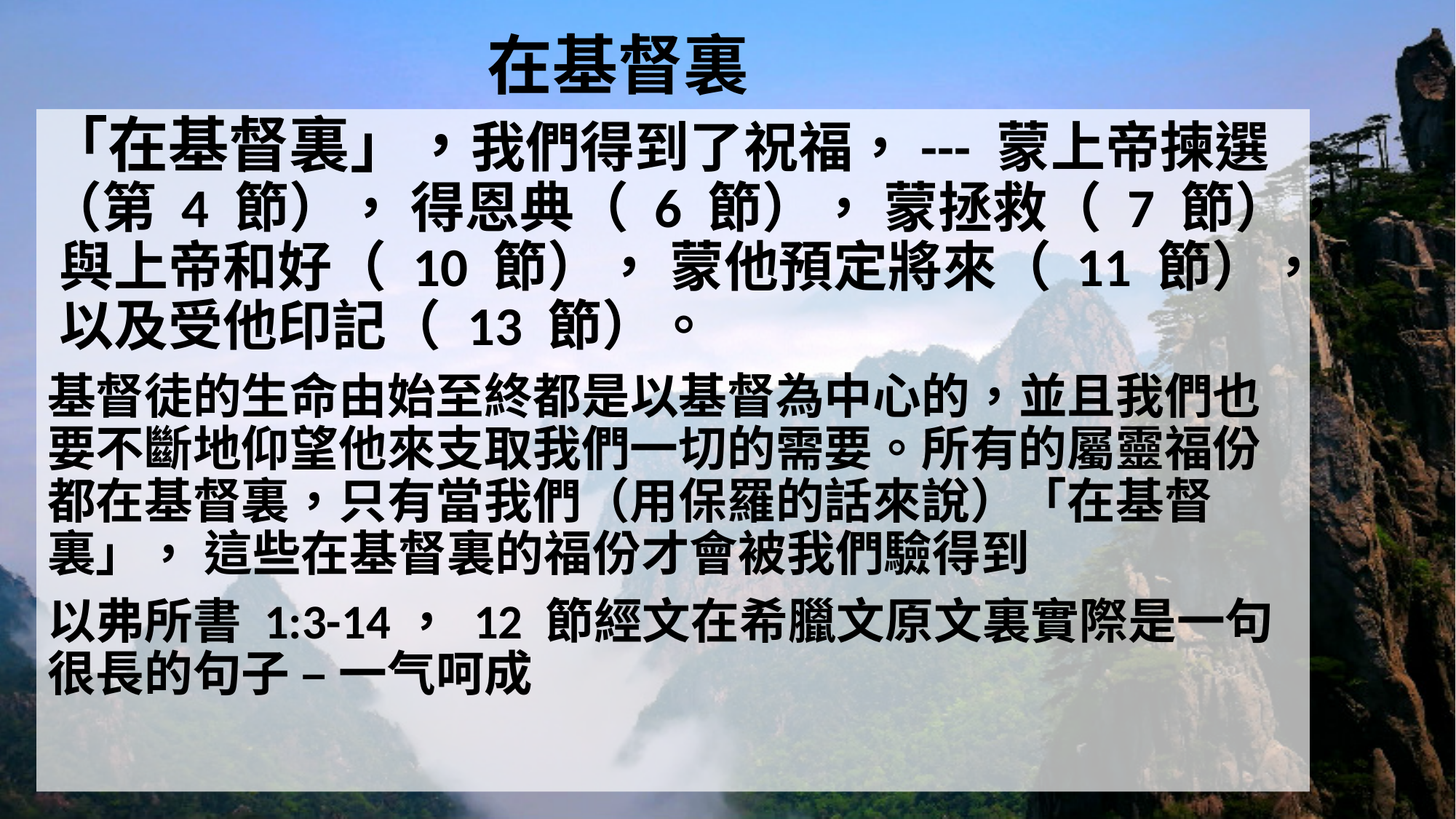

# 在基督裏
「在基督裏」，我們得到了祝福，--- 蒙上帝揀選（第 4 節）， 得恩典（ 6 節）， 蒙拯救（ 7 節）， 與上帝和好（ 10 節）， 蒙他預定將來（ 11 節）， 以及受他印記（ 13 節）。
基督徒的生命由始至終都是以基督為中心的，並且我們也要不斷地仰望他來支取我們一切的需要。所有的屬靈福份都在基督裏，只有當我們（用保羅的話來說）「在基督裏」， 這些在基督裏的福份才會被我們驗得到
以弗所書 1:3-14， 12 節經文在希臘文原文裏實際是一句很長的句子 – 一气呵成